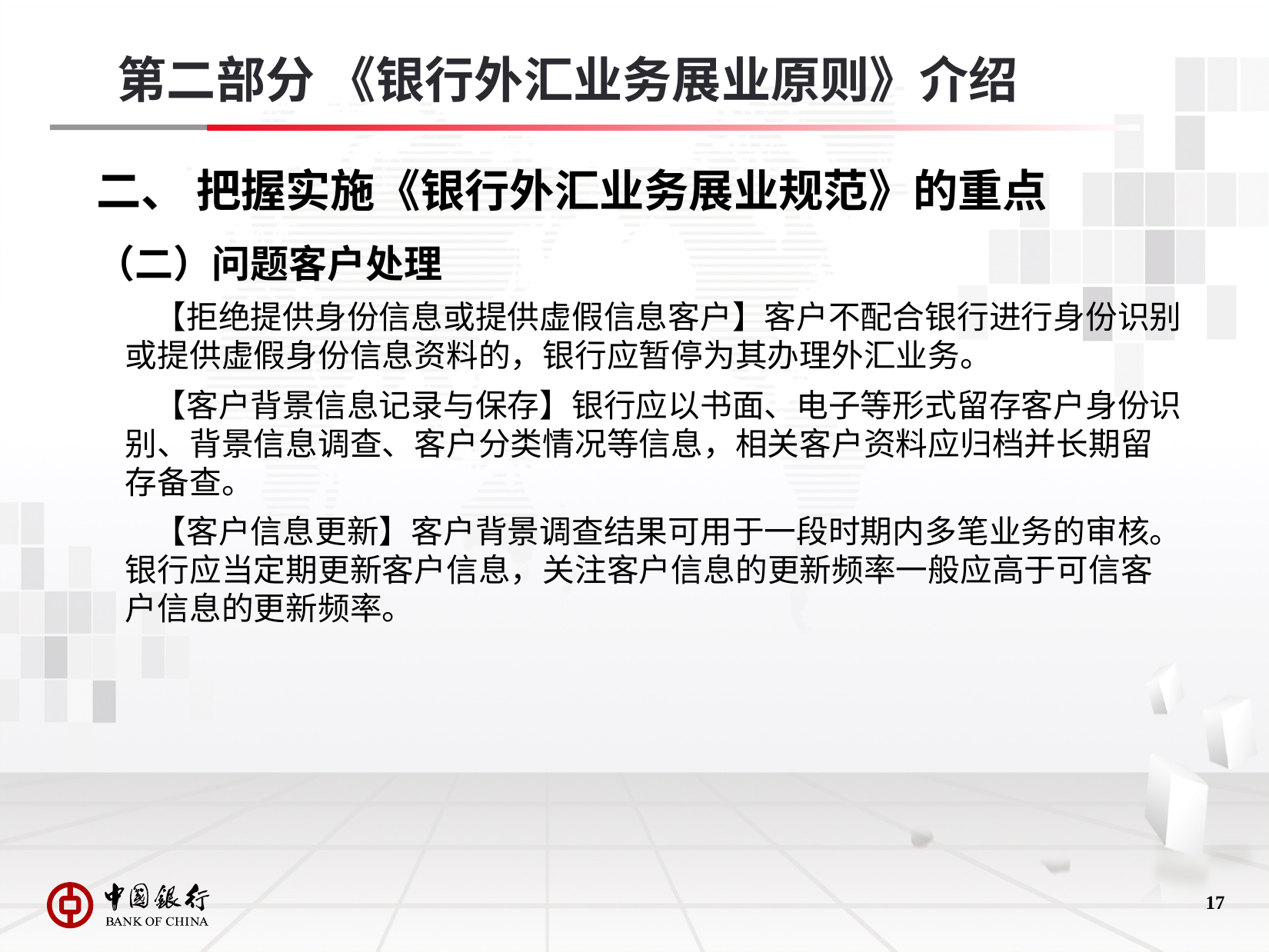

第二部分 《银行外汇业务展业原则》介绍
# 二、 把握实施《银行外汇业务展业规范》的重点
（二）问题客户处理
   【拒绝提供身份信息或提供虚假信息客户】客户不配合银行进行身份识别或提供虚假身份信息资料的，银行应暂停为其办理外汇业务。
   【客户背景信息记录与保存】银行应以书面、电子等形式留存客户身份识别、背景信息调查、客户分类情况等信息，相关客户资料应归档并长期留存备查。
   【客户信息更新】客户背景调查结果可用于一段时期内多笔业务的审核。银行应当定期更新客户信息，关注客户信息的更新频率一般应高于可信客户信息的更新频率。
17